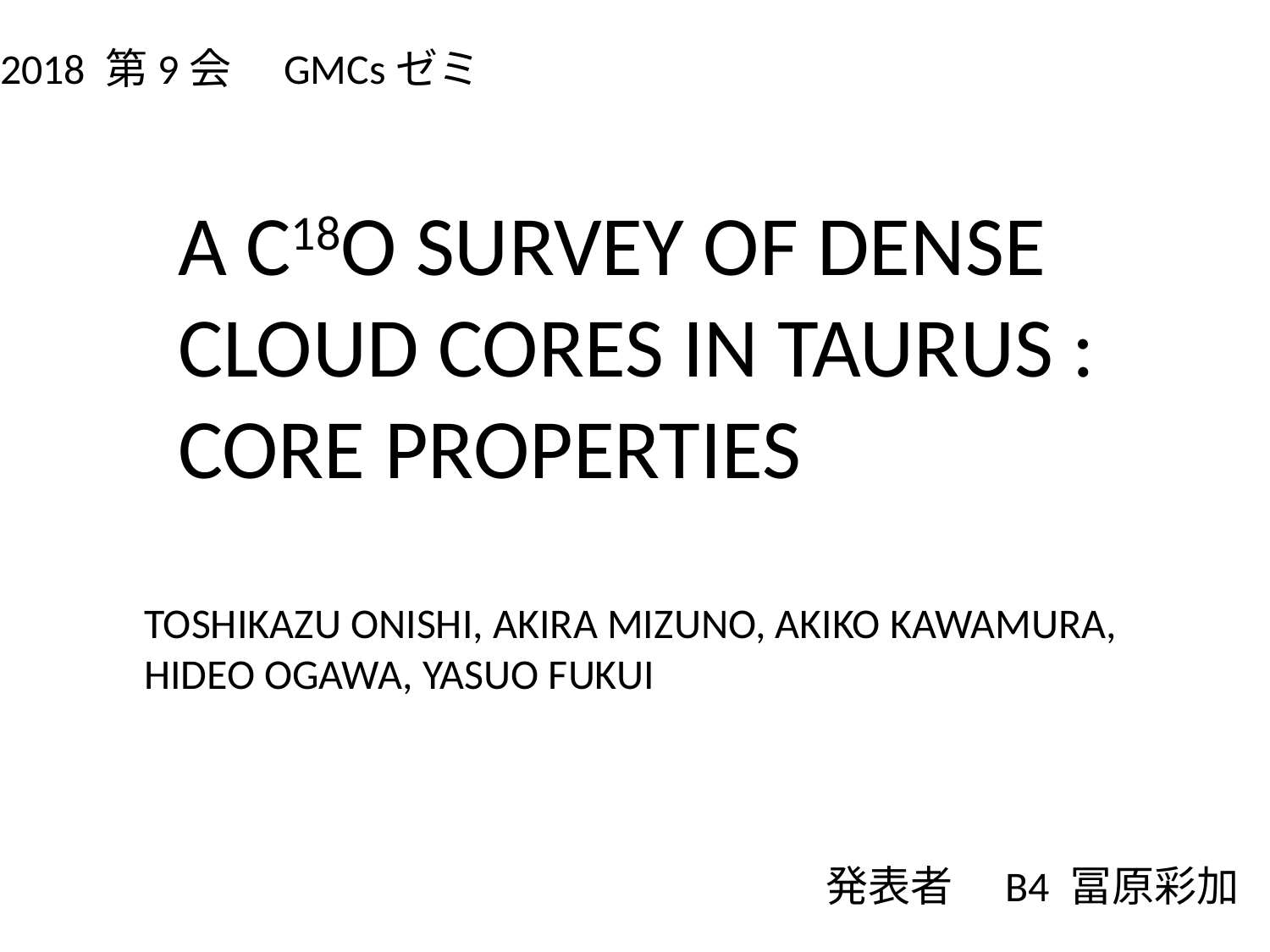

2018 第9会　GMCsゼミ
A C18O SURVEY OF DENSE CLOUD CORES IN TAURUS : CORE PROPERTIES
TOSHIKAZU ONISHI, AKIRA MIZUNO, AKIKO KAWAMURA,
HIDEO OGAWA, YASUO FUKUI
発表者　B4 冨原彩加